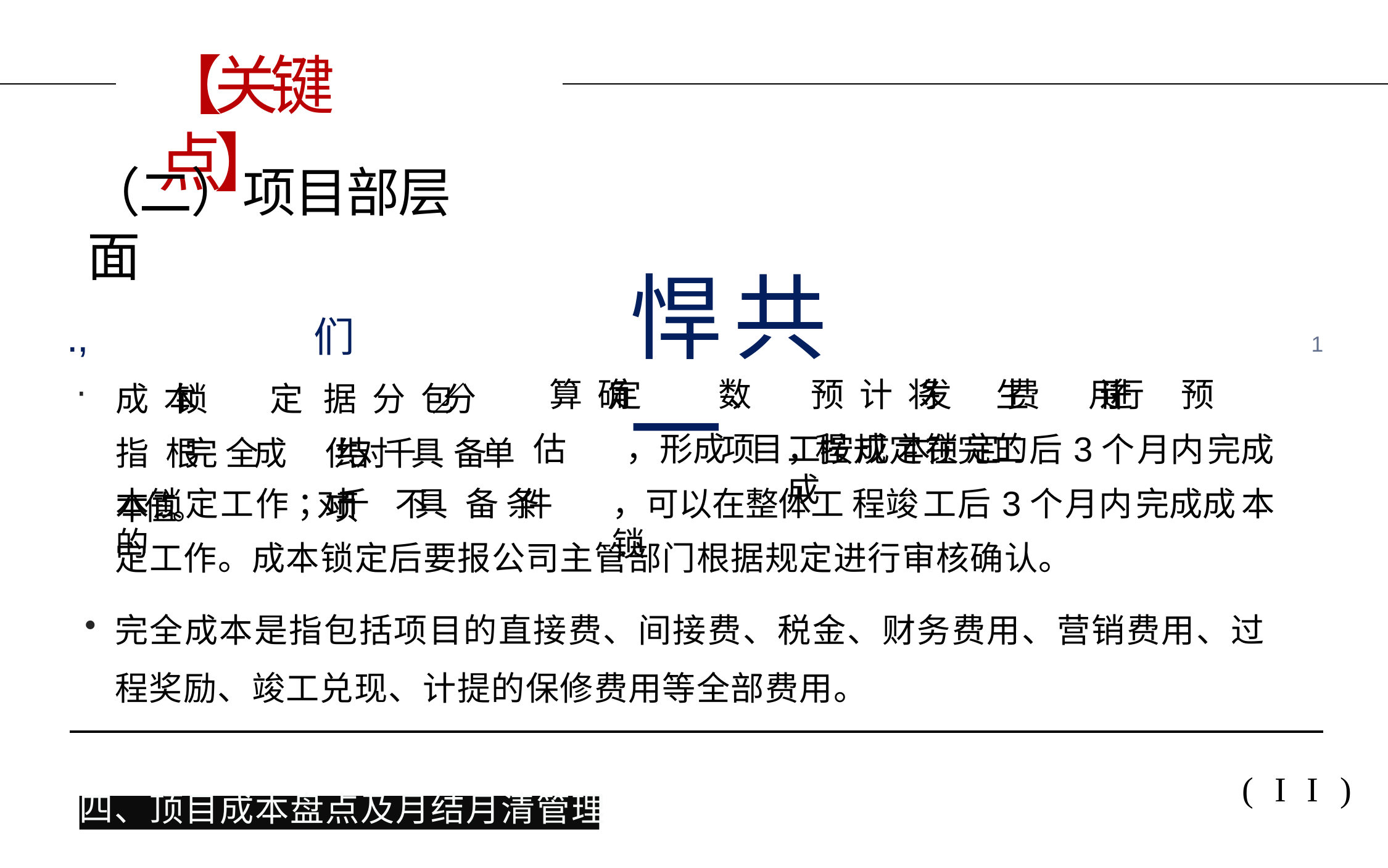

# 【关键点】

（二）项目部层面
悍共一
.,
成 本锁	定指	根 完 全成 本值。
们
据 分 包／分	供结 对千具 备单项
1
算 确定	数、	预 计 将发	生费	用进行	预 估	，形成项目 工程 成 本锁 定的
，按规定在完工后3个月内完成成
，可以在整体工 程竣工后3个月内完成成本锁
本锁定工作 ；对千	不具	备 条 件 的
定工作。成本锁定后要报公司主管部门根据规定进行审核确认。
完全成本是指包括项目的直接费、间接费、税金、财务费用、营销费用、过 程奖励、竣工兑现、计提的保修费用等全部费用。

(II)
四、顶目成本盘点及月结月清管理